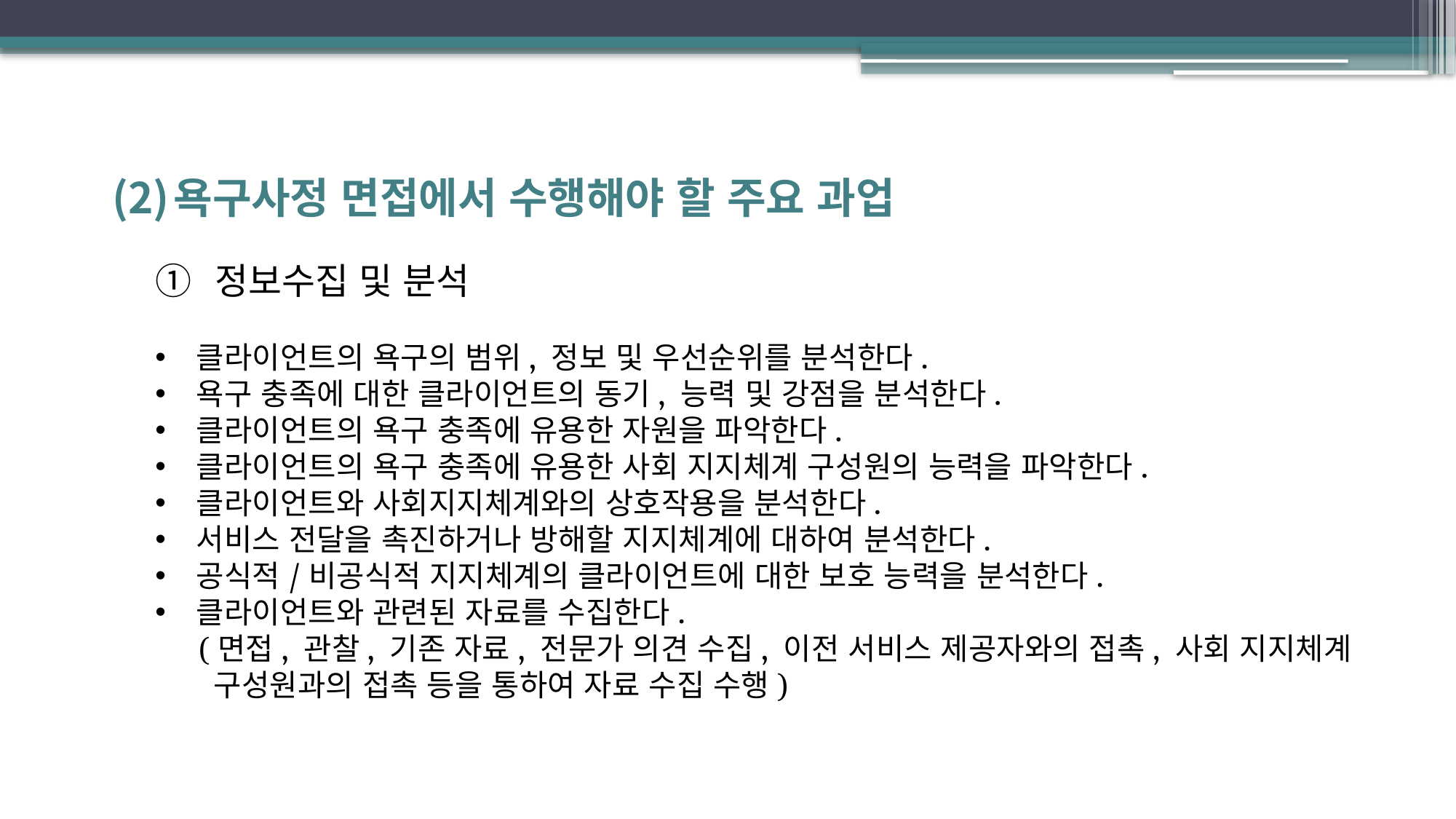

욕구사정 면접에서 수행해야 할 주요 과업
 정보수집 및 분석

클라이언트의 욕구의 범위, 정보 및 우선순위를 분석한다.
욕구 충족에 대한 클라이언트의 동기, 능력 및 강점을 분석한다.
클라이언트의 욕구 충족에 유용한 자원을 파악한다.
클라이언트의 욕구 충족에 유용한 사회 지지체계 구성원의 능력을 파악한다.
클라이언트와 사회지지체계와의 상호작용을 분석한다.
서비스 전달을 촉진하거나 방해할 지지체계에 대하여 분석한다.
공식적/비공식적 지지체계의 클라이언트에 대한 보호 능력을 분석한다.
클라이언트와 관련된 자료를 수집한다.
      (면접, 관찰, 기존 자료, 전문가 의견 수집, 이전 서비스 제공자와의 접촉, 사회 지지체계
      구성원과의 접촉 등을 통하여 자료 수집 수행)